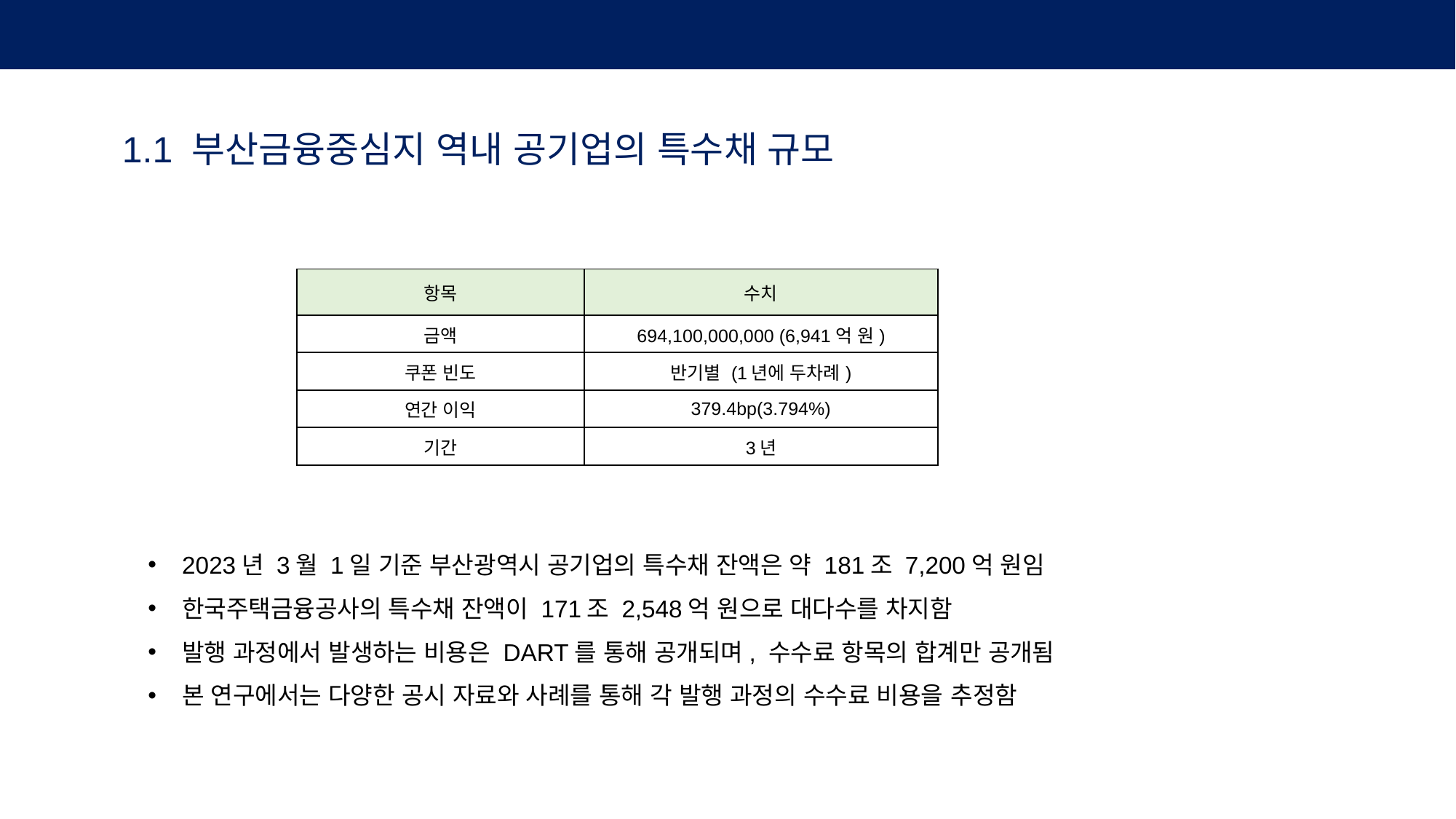

4. 채권토큰화 발행비용 실증분석
1.1 부산금융중심지 역내 공기업의 특수채 규모
| 항목 | 수치 |
| --- | --- |
| 금액 | 694,100,000,000 (6,941억 원) |
| 쿠폰 빈도 | 반기별 (1년에 두차례) |
| 연간 이익 | 379.4bp(3.794%) |
| 기간 | 3년 |

2023년 3월 1일 기준 부산광역시 공기업의 특수채 잔액은 약 181조 7,200억 원임
한국주택금융공사의 특수채 잔액이 171조 2,548억 원으로 대다수를 차지함
발행 과정에서 발생하는 비용은 DART를 통해 공개되며, 수수료 항목의 합계만 공개됨
본 연구에서는 다양한 공시 자료와 사례를 통해 각 발행 과정의 수수료 비용을 추정함